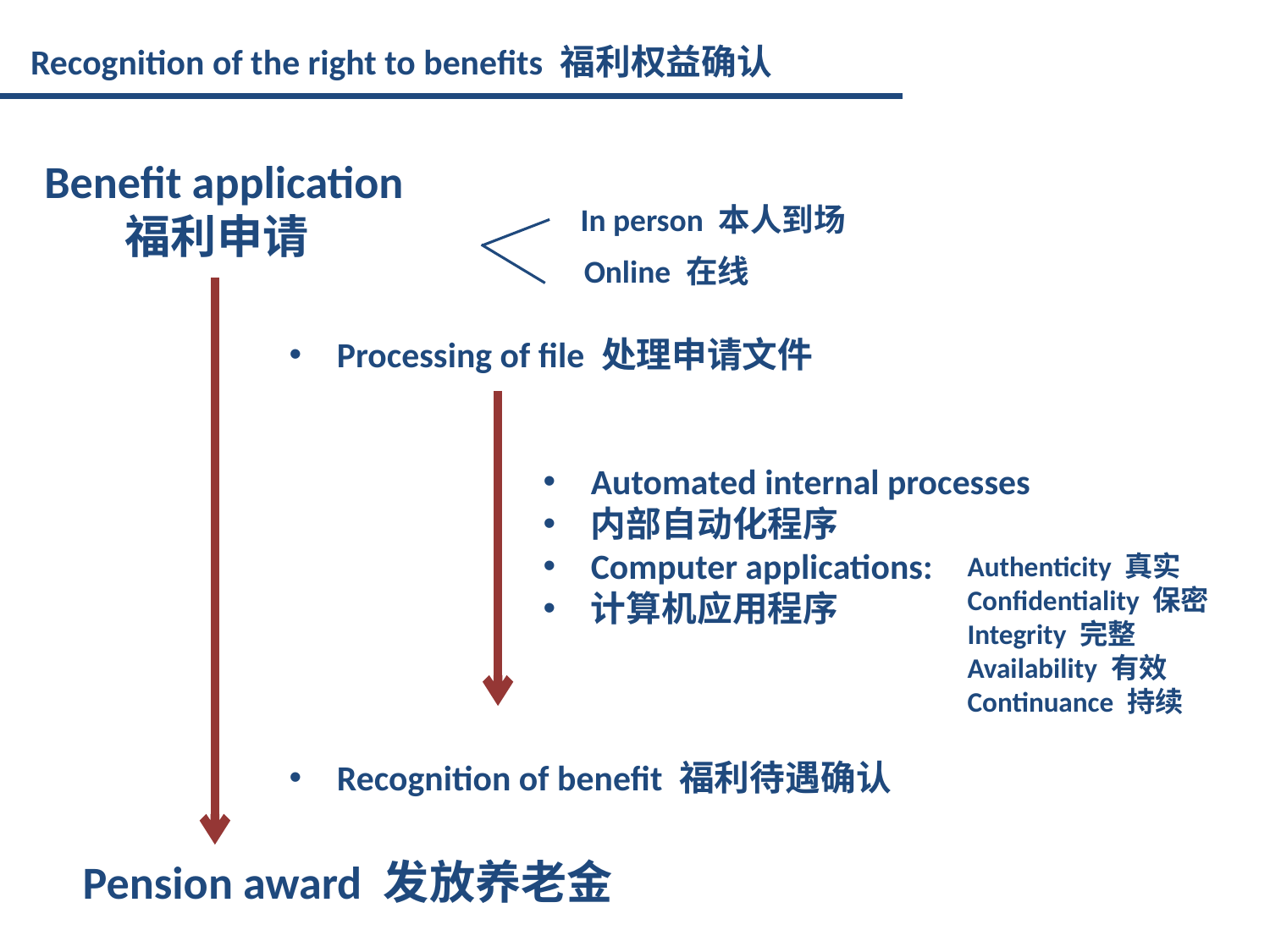

Recognition of the right to benefits 福利权益确认
  Benefit application
福利申请
In person 本人到场
Online 在线
Processing of file 处理申请文件

Automated internal processes
内部自动化程序
Computer applications:
计算机应用程序

Recognition of benefit 福利待遇确认
Authenticity 真实
Confidentiality 保密
Integrity 完整
Availability 有效
Continuance 持续
Pension award 发放养老金